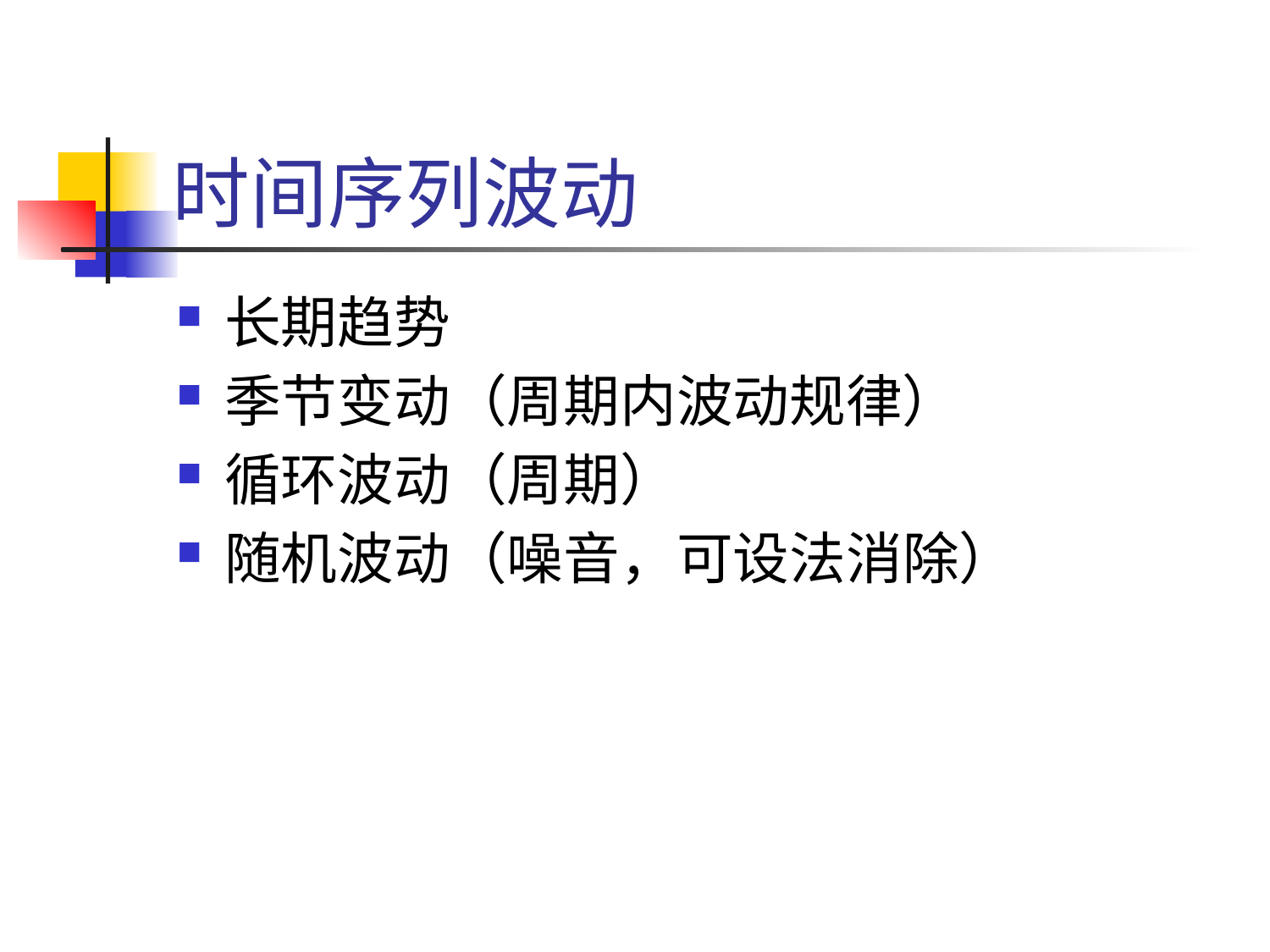

# 时间序列波动
长期趋势
季节变动（周期内波动规律）
循环波动（周期）
随机波动（噪音，可设法消除）